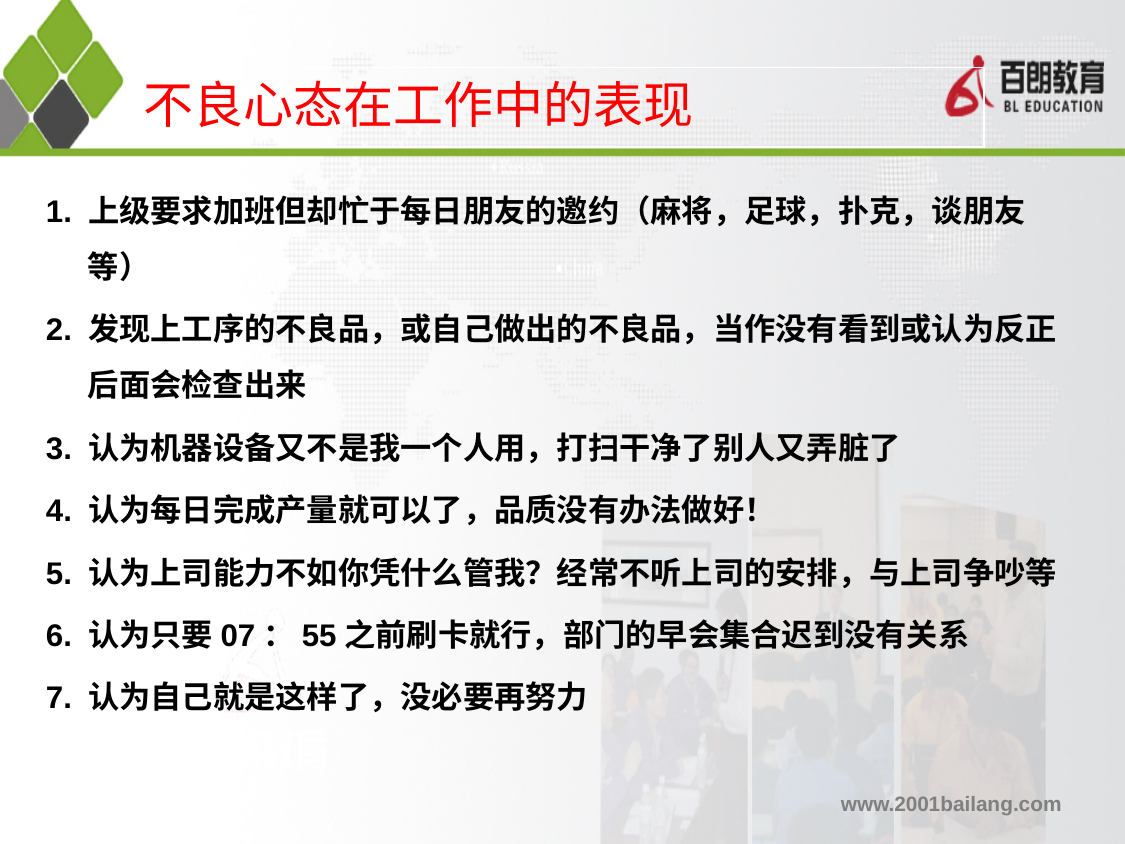

不良心态在工作中的表现
1. 上级要求加班但却忙于每日朋友的邀约（麻将，足球，扑克，谈朋友等）
2. 发现上工序的不良品，或自己做出的不良品，当作没有看到或认为反正后面会检查出来
3. 认为机器设备又不是我一个人用，打扫干净了别人又弄脏了
4. 认为每日完成产量就可以了，品质没有办法做好！
5. 认为上司能力不如你凭什么管我？经常不听上司的安排，与上司争吵等
6. 认为只要07：55之前刷卡就行，部门的早会集合迟到没有关系
7. 认为自己就是这样了，没必要再努力